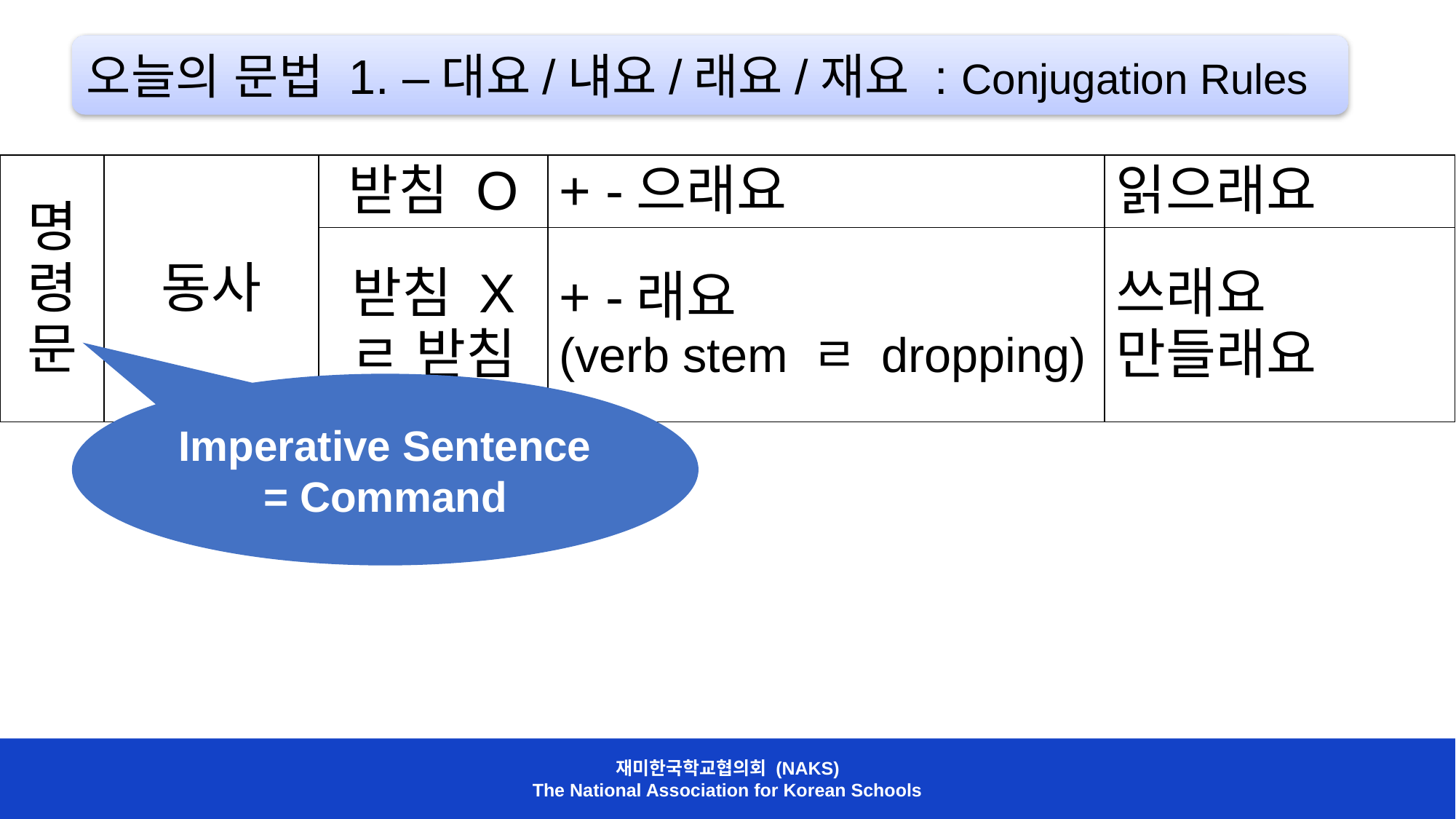

오늘의 문법 1. –대요/냬요/래요/재요 : Conjugation Rules
| 명령문 | 동사 | 받침 O | + -으래요 | 읽으래요 |
| --- | --- | --- | --- | --- |
|  |  | 받침 X ㄹ 받침 | + -래요 (verb stem ㄹ dropping) | 쓰래요 만들래요 |
Imperative Sentence = Command
재미한국학교협의회 (NAKS)
The National Association for Korean Schools